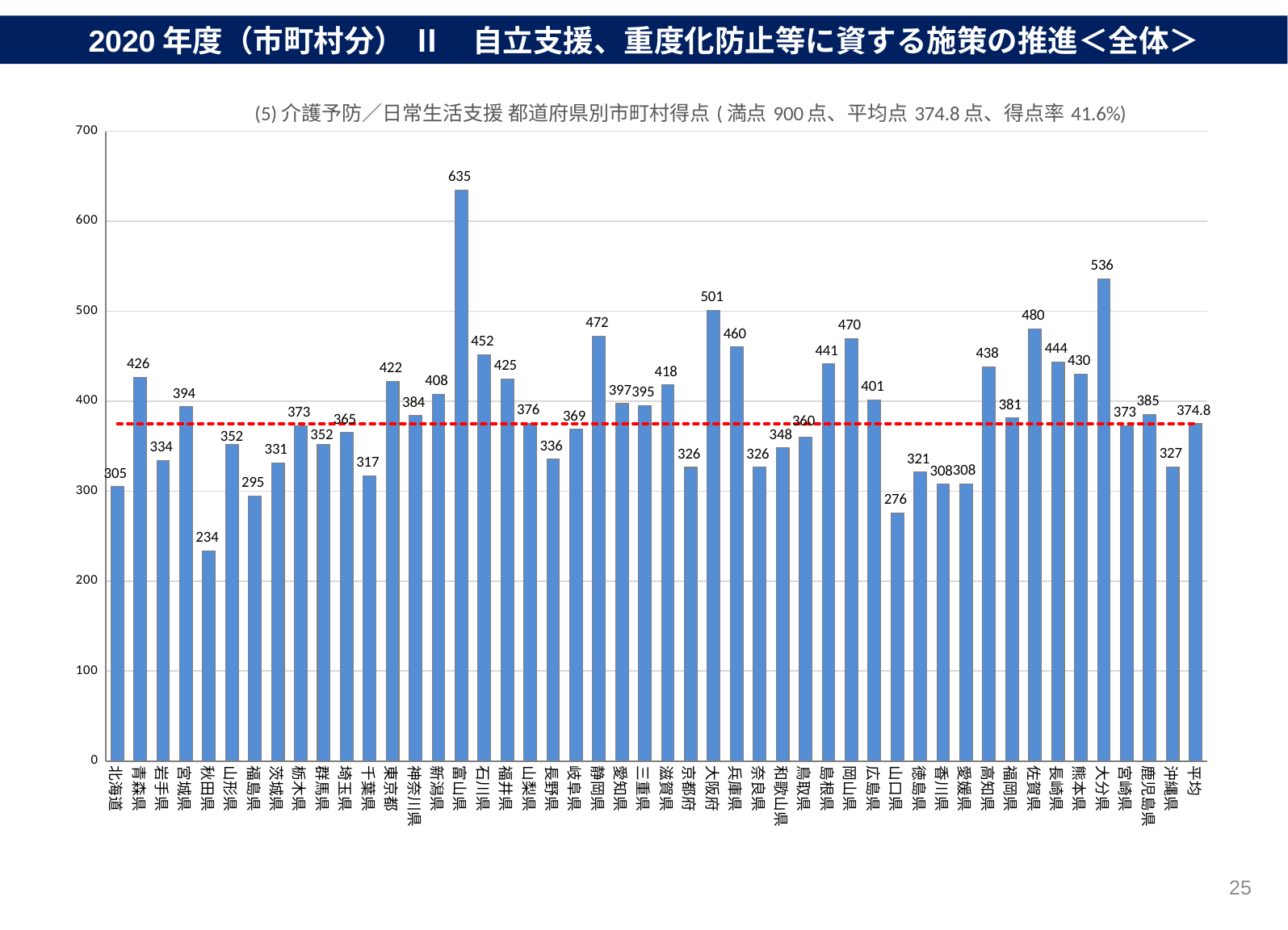

2020年度（市町村分） Ⅱ　自立支援、重度化防止等に資する施策の推進＜全体＞

### Chart: (5)介護予防／日常生活支援 都道府県別市町村得点(満点900点、平均点374.8点、得点率41.6%)

| Category | 合計 | 平均 |
|---|---|---|
| 北海道 | 305.03910614525137 | 374.7731188971855 |
| 青森県 | 426.35 | 374.7731188971855 |
| 岩手県 | 334.3636363636363 | 374.7731188971855 |
| 宮城県 | 393.94285714285706 | 374.7731188971855 |
| 秋田県 | 233.68 | 374.7731188971855 |
| 山形県 | 351.99999999999994 | 374.7731188971855 |
| 福島県 | 294.74576271186436 | 374.7731188971855 |
| 茨城県 | 331.2727272727274 | 374.7731188971855 |
| 栃木県 | 372.79999999999995 | 374.7731188971855 |
| 群馬県 | 351.5999999999999 | 374.7731188971855 |
| 埼玉県 | 364.98412698412704 | 374.7731188971855 |
| 千葉県 | 316.9259259259259 | 374.7731188971855 |
| 東京都 | 421.9032258064517 | 374.7731188971855 |
| 神奈川県 | 383.8787878787879 | 374.7731188971855 |
| 新潟県 | 407.9333333333333 | 374.7731188971855 |
| 富山県 | 634.6666666666666 | 374.7731188971855 |
| 石川県 | 451.7894736842105 | 374.7731188971855 |
| 福井県 | 424.58823529411774 | 374.7731188971855 |
| 山梨県 | 375.55555555555566 | 374.7731188971855 |
| 長野県 | 335.5064935064934 | 374.7731188971855 |
| 岐阜県 | 368.80952380952385 | 374.7731188971855 |
| 静岡県 | 472.2285714285714 | 374.7731188971855 |
| 愛知県 | 397.18518518518516 | 374.7731188971855 |
| 三重県 | 395.1724137931035 | 374.7731188971855 |
| 滋賀県 | 417.89473684210526 | 374.7731188971855 |
| 京都府 | 326.3076923076923 | 374.7731188971855 |
| 大阪府 | 500.79069767441865 | 374.7731188971855 |
| 兵庫県 | 460.2926829268293 | 374.7731188971855 |
| 奈良県 | 326.46153846153845 | 374.7731188971855 |
| 和歌山県 | 348.1333333333333 | 374.7731188971855 |
| 鳥取県 | 359.578947368421 | 374.7731188971855 |
| 島根県 | 441.3684210526316 | 374.7731188971855 |
| 岡山県 | 469.5555555555556 | 374.7731188971855 |
| 広島県 | 401.4782608695652 | 374.7731188971855 |
| 山口県 | 275.99999999999994 | 374.7731188971855 |
| 徳島県 | 321.0 | 374.7731188971855 |
| 香川県 | 307.764705882353 | 374.7731188971855 |
| 愛媛県 | 308.0 | 374.7731188971855 |
| 高知県 | 438.4117647058824 | 374.7731188971855 |
| 福岡県 | 381.40000000000003 | 374.7731188971855 |
| 佐賀県 | 480.2 | 374.7731188971855 |
| 長崎県 | 443.7142857142858 | 374.7731188971855 |
| 熊本県 | 429.9555555555556 | 374.7731188971855 |
| 大分県 | 536.1111111111111 | 374.7731188971855 |
| 宮崎県 | 372.6153846153846 | 374.7731188971855 |
| 鹿児島県 | 385.4418604651163 | 374.7731188971855 |
| 沖縄県 | 326.9756097560975 | 374.7731188971855 |
| 平均 | 374.7731188971855 | 374.7731188971855 |
25